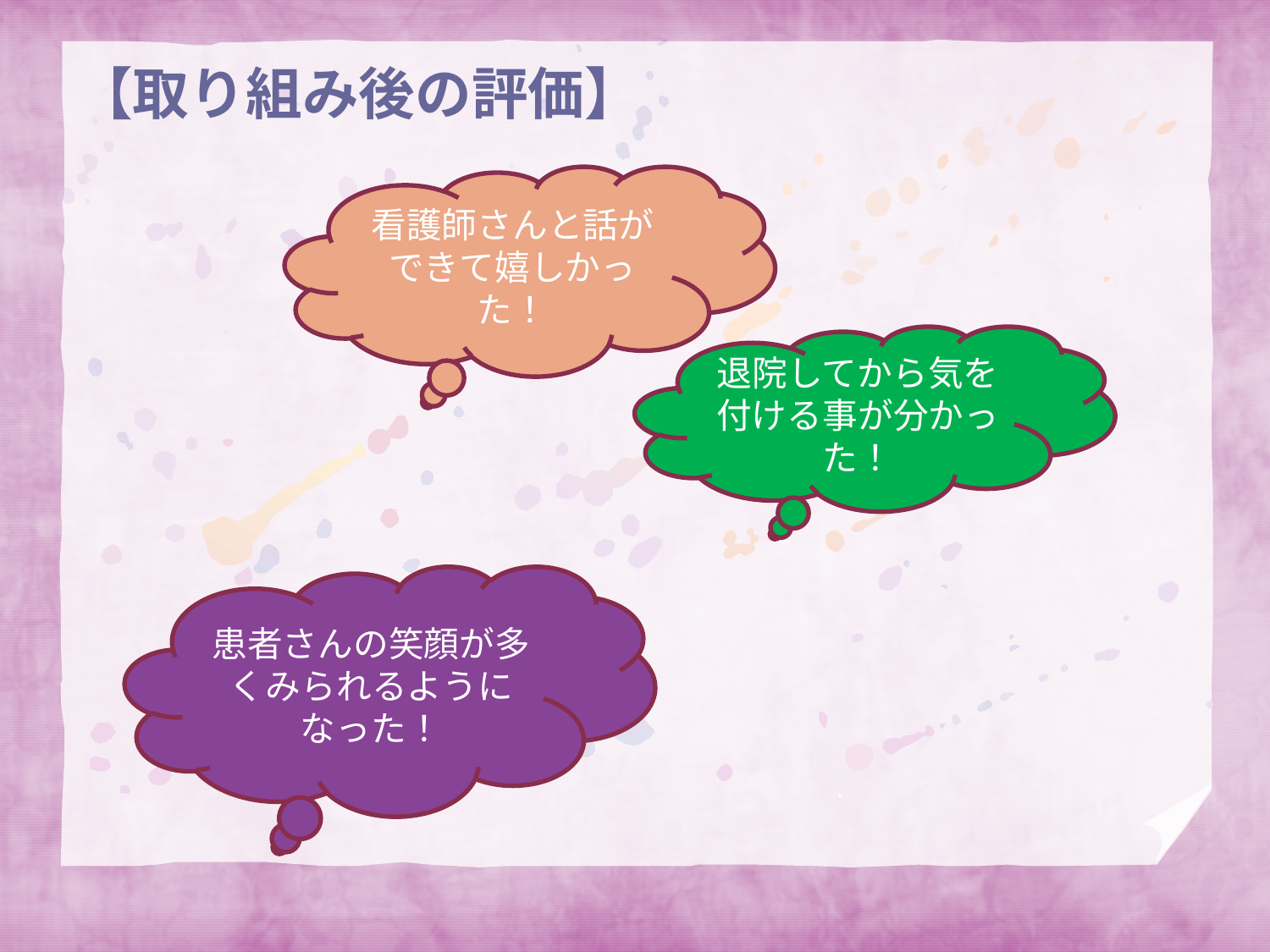

# 【取り組み後の評価】
看護師さんと話ができて嬉しかった！
退院してから気を付ける事が分かった！
患者さんの笑顔が多くみられるようになった！